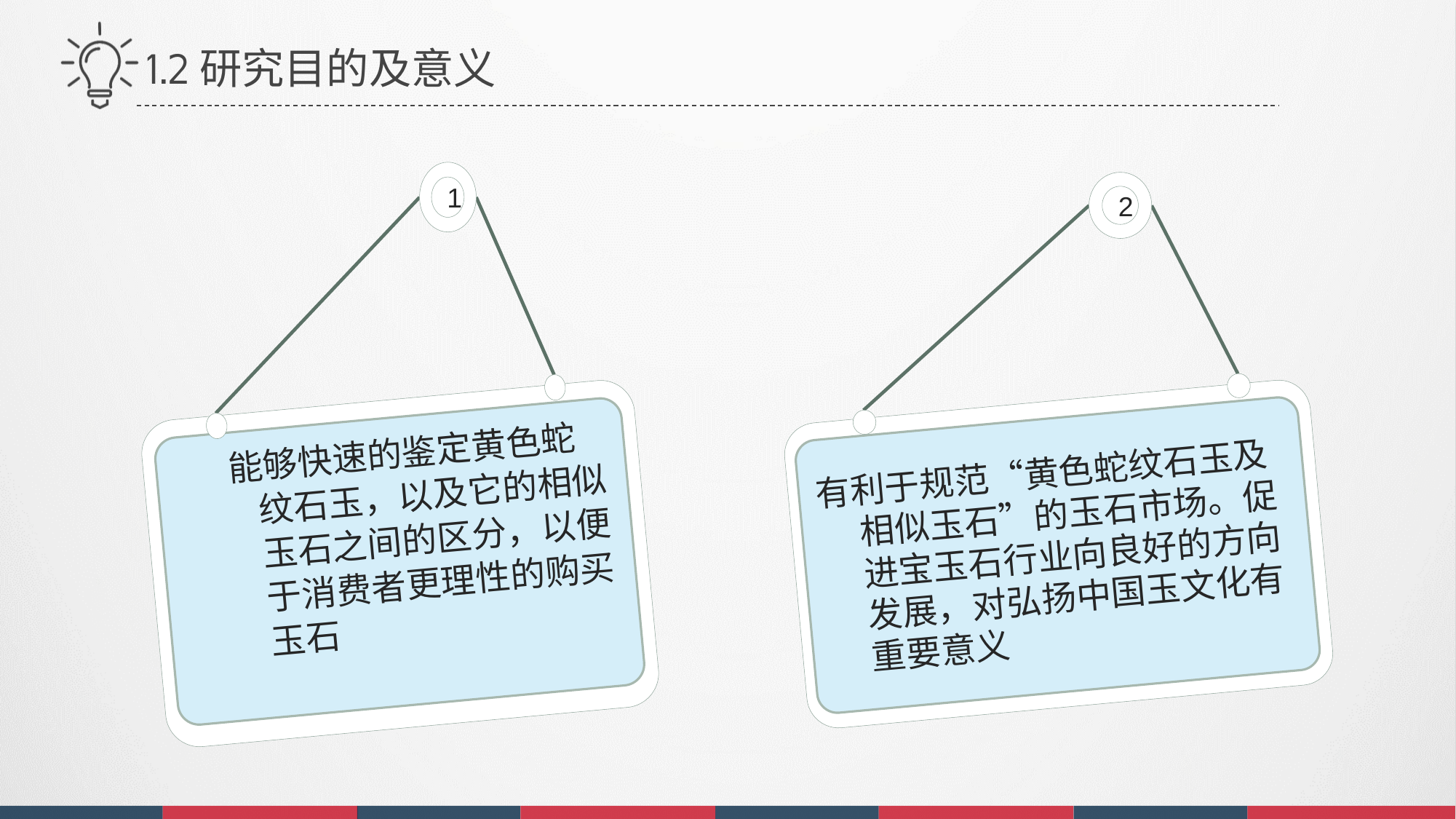

1.2研究目的及意义

1

能够快速的鉴定黄色蛇纹石玉，以及它的相似玉石之间的区分，以便于消费者更理性的购买玉石

2

有利于规范“黄色蛇纹石玉及相似玉石”的玉石市场。促进宝玉石行业向良好的方向发展，对弘扬中国玉文化有重要意义